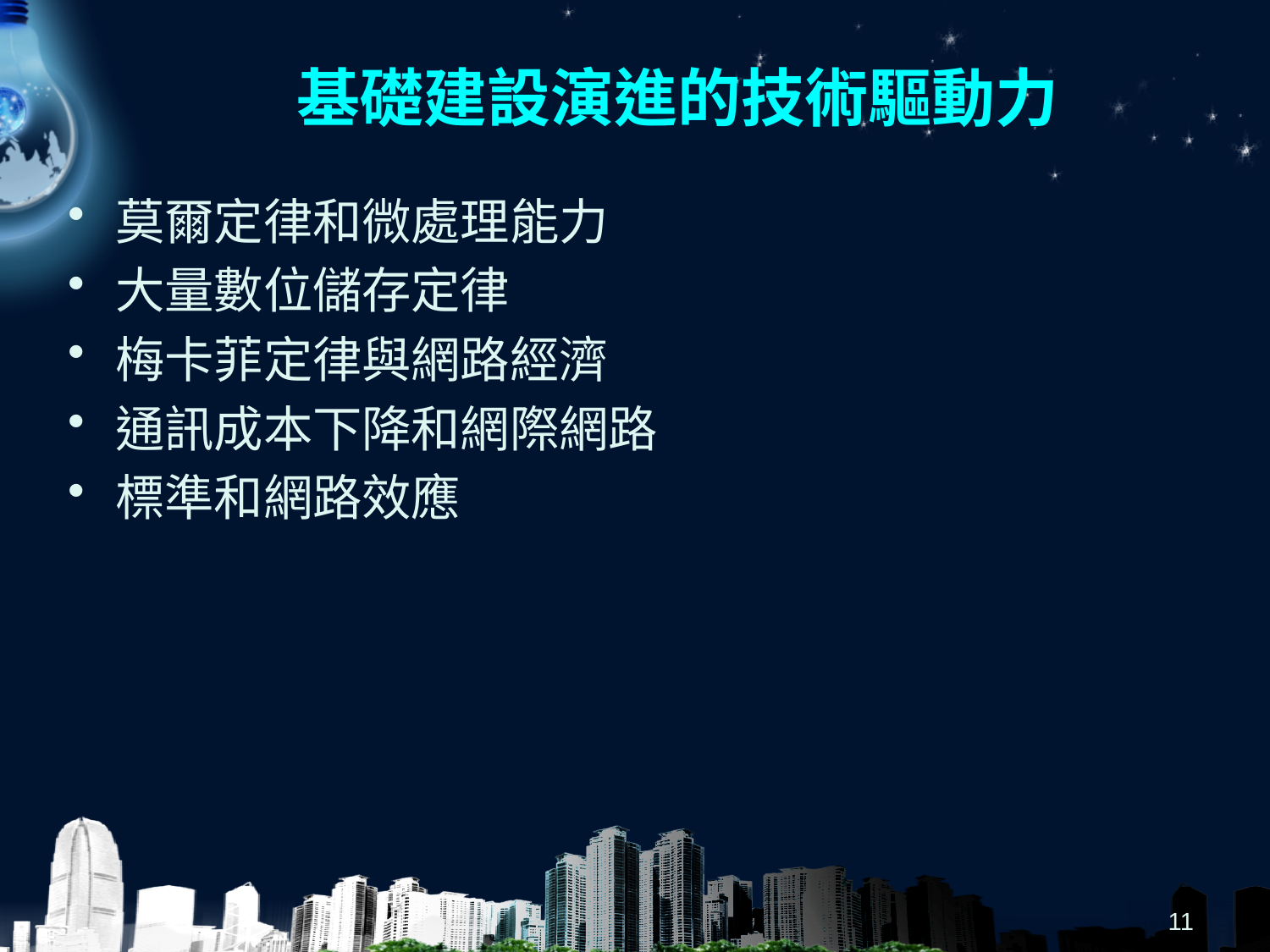

# 基礎建設演進的技術驅動力
莫爾定律和微處理能力
大量數位儲存定律
梅卡菲定律與網路經濟
通訊成本下降和網際網路
標準和網路效應

11